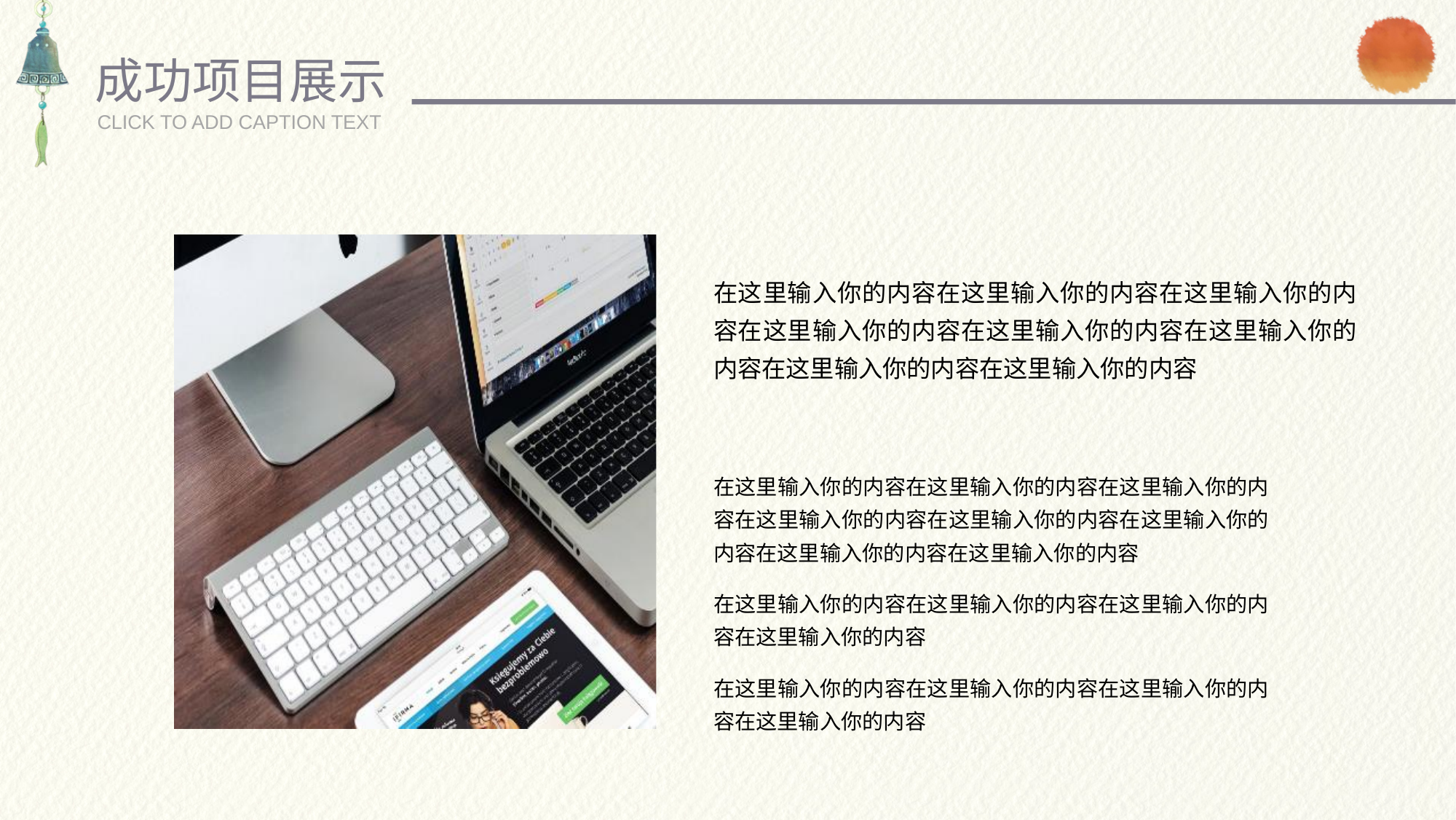

成功项目展示

CLICK TO ADD CAPTION TEXT

在这里输入你的内容在这里输入你的内容在这里输入你的内容在这里输入你的内容在这里输入你的内容在这里输入你的内容在这里输入你的内容在这里输入你的内容

在这里输入你的内容在这里输入你的内容在这里输入你的内容在这里输入你的内容在这里输入你的内容在这里输入你的内容在这里输入你的内容在这里输入你的内容
在这里输入你的内容在这里输入你的内容在这里输入你的内容在这里输入你的内容
在这里输入你的内容在这里输入你的内容在这里输入你的内容在这里输入你的内容